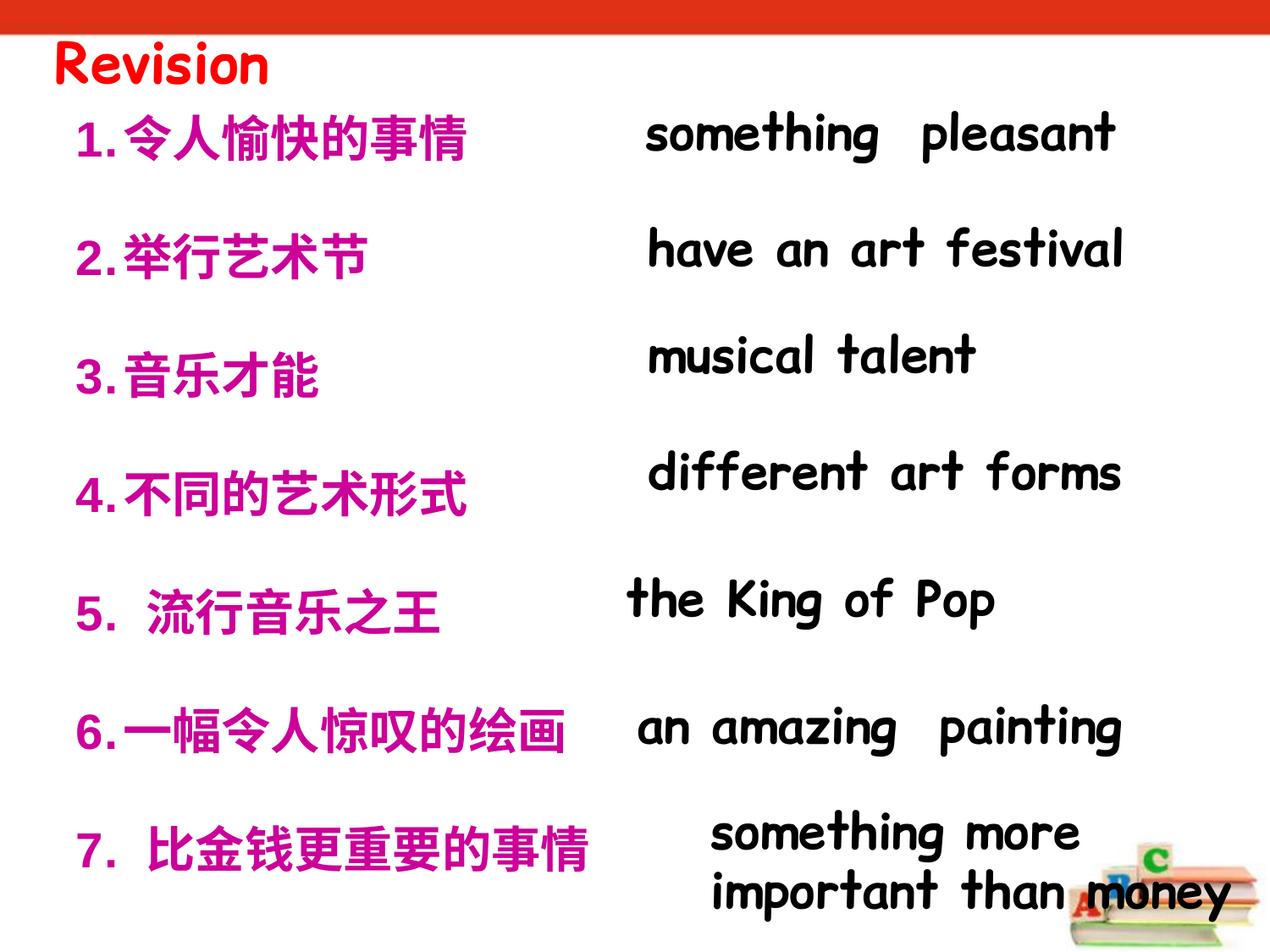

Revision
something  pleasant
令人愉快的事情

举行艺术节

音乐才能

不同的艺术形式

 流行音乐之王

一幅令人惊叹的绘画

 比金钱更重要的事情
have an art festival
musical talent
different art forms
the King of Pop
an amazing  painting
something more
important than money